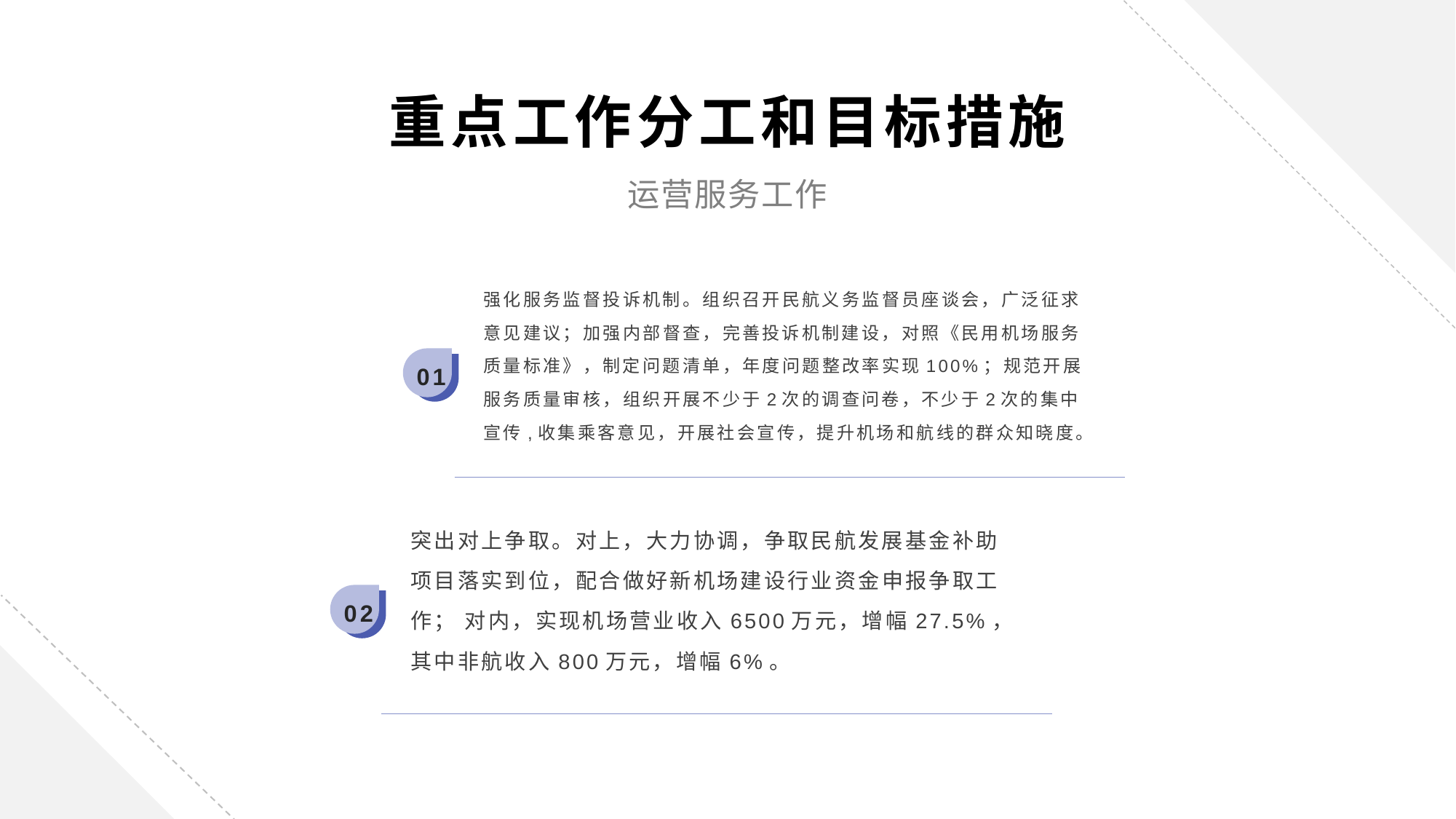

重点工作分工和目标措施
运营服务工作
强化服务监督投诉机制。组织召开民航义务监督员座谈会，广泛征求意见建议；加强内部督查，完善投诉机制建设，对照《民用机场服务质量标准》，制定问题清单，年度问题整改率实现100%；规范开展服务质量审核，组织开展不少于2次的调查问卷，不少于2次的集中宣传,收集乘客意见，开展社会宣传，提升机场和航线的群众知晓度。

01
突出对上争取。对上，大力协调，争取民航发展基金补助项目落实到位，配合做好新机场建设行业资金申报争取工作； 对内，实现机场营业收入6500万元，增幅27.5%，其中非航收入800万元，增幅6%。

02